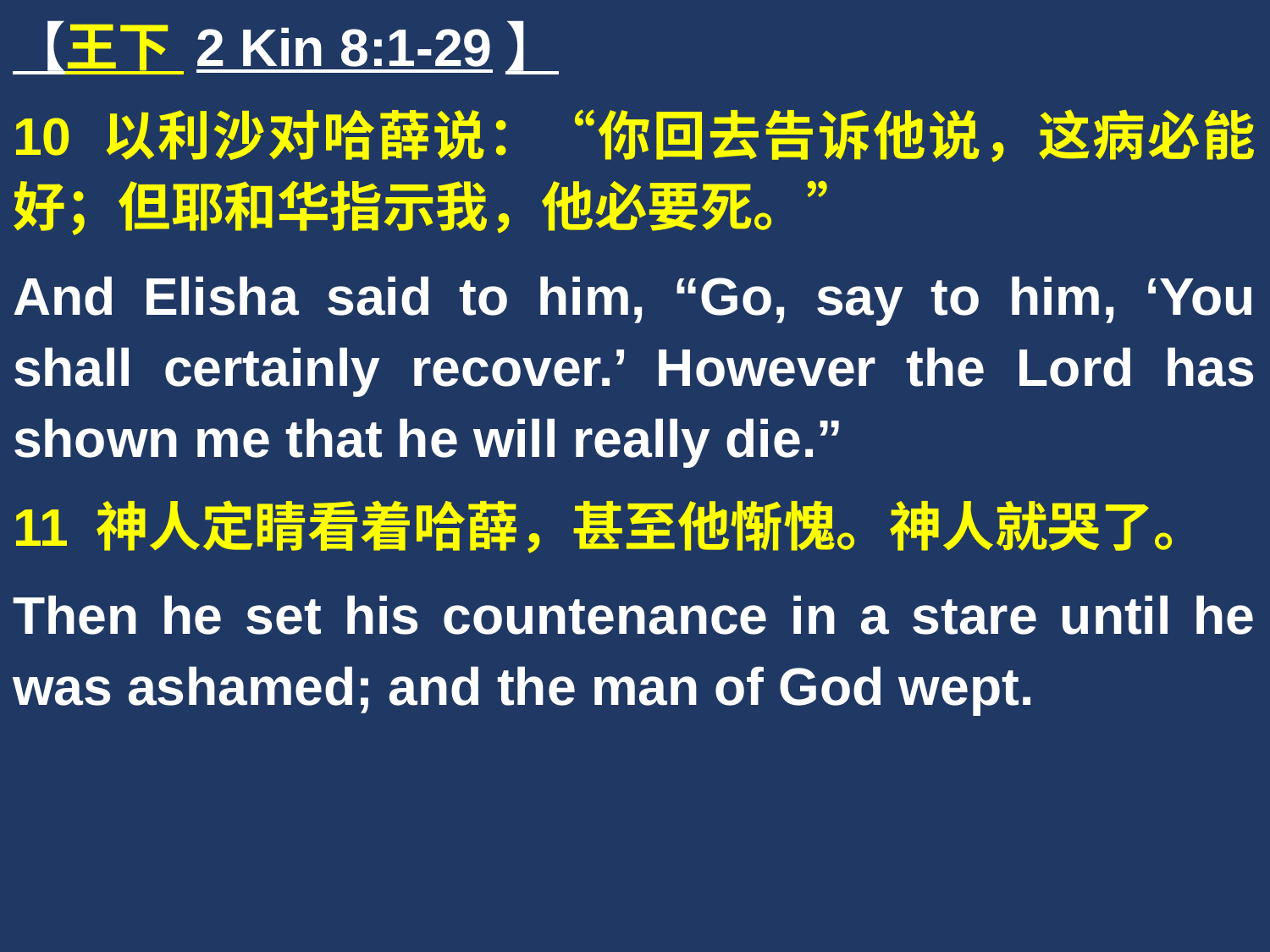

【王下 2 Kin 8:1-29】
10 以利沙对哈薛说：“你回去告诉他说，这病必能好；但耶和华指示我，他必要死。”
And Elisha said to him, “Go, say to him, ‘You shall certainly recover.’ However the Lord has shown me that he will really die.”
11 神人定睛看着哈薛，甚至他惭愧。神人就哭了。
Then he set his countenance in a stare until he was ashamed; and the man of God wept.